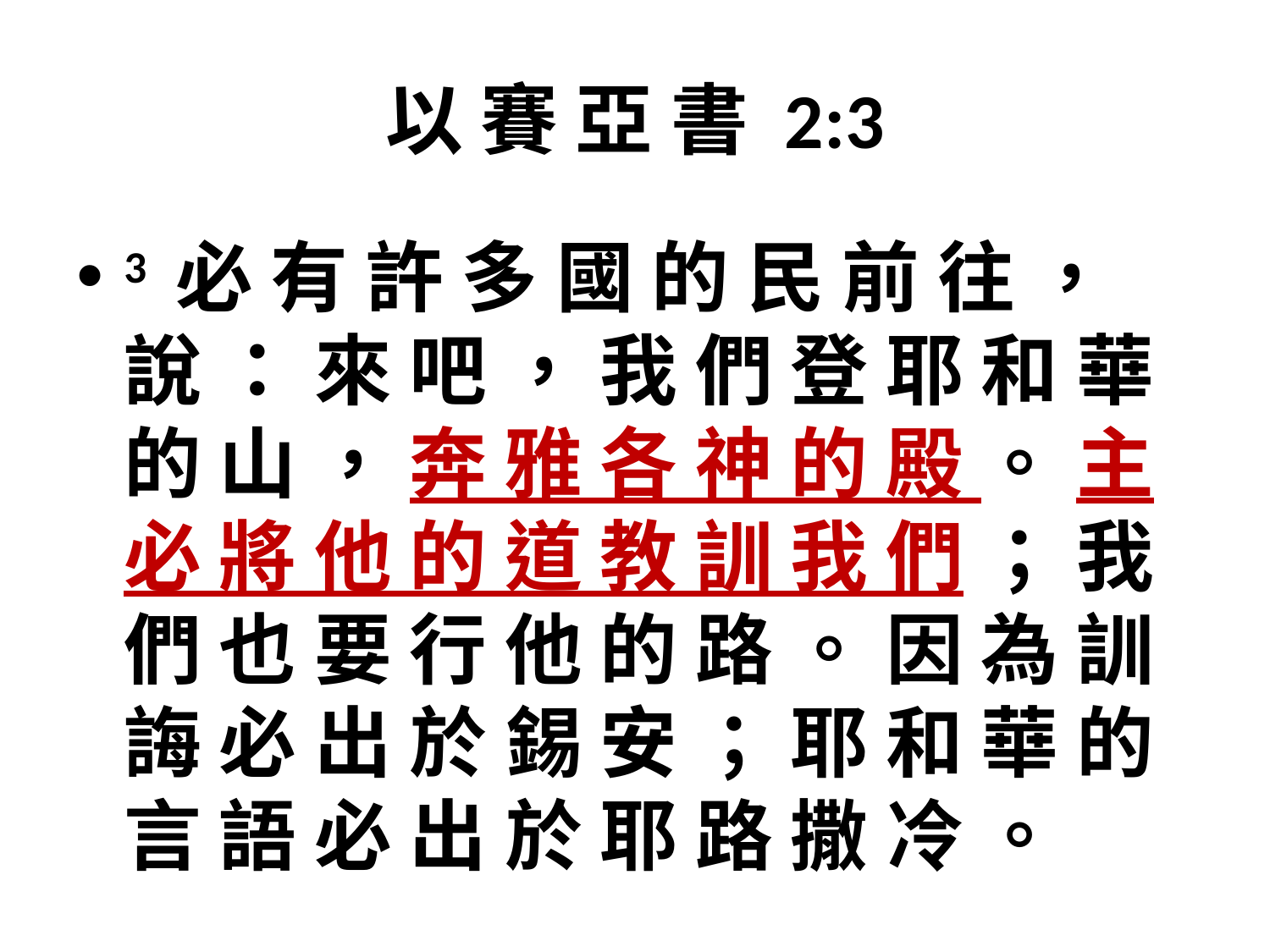

# 以 賽 亞 書 2:3
3 必 有 許 多 國 的 民 前 往 ， 說 ： 來 吧 ， 我 們 登 耶 和 華 的 山 ， 奔 雅 各 神 的 殿 。 主 必 將 他 的 道 教 訓 我 們 ； 我 們 也 要 行 他 的 路 。 因 為 訓 誨 必 出 於 錫 安 ； 耶 和 華 的 言 語 必 出 於 耶 路 撒 冷 。